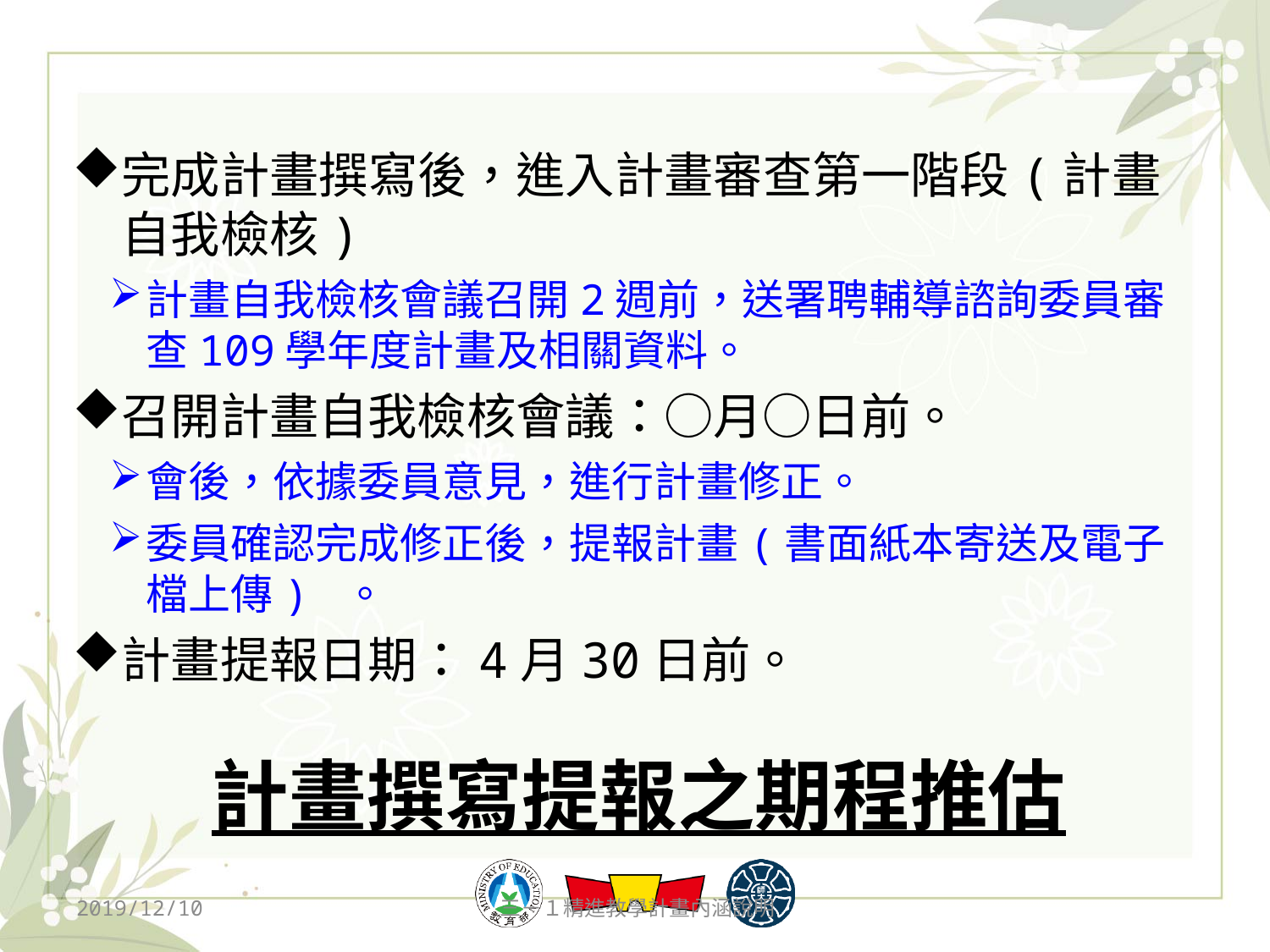

完成計畫撰寫後，進入計畫審查第一階段(計畫自我檢核)
計畫自我檢核會議召開2週前，送署聘輔導諮詢委員審查109學年度計畫及相關資料。
召開計畫自我檢核會議：○月○日前。
會後，依據委員意見，進行計畫修正。
委員確認完成修正後，提報計畫(書面紙本寄送及電子檔上傳) 。
計畫提報日期：4月30日前。
# 計畫撰寫提報之期程推估
2019/12/10
三－１精進教學計畫內涵說明